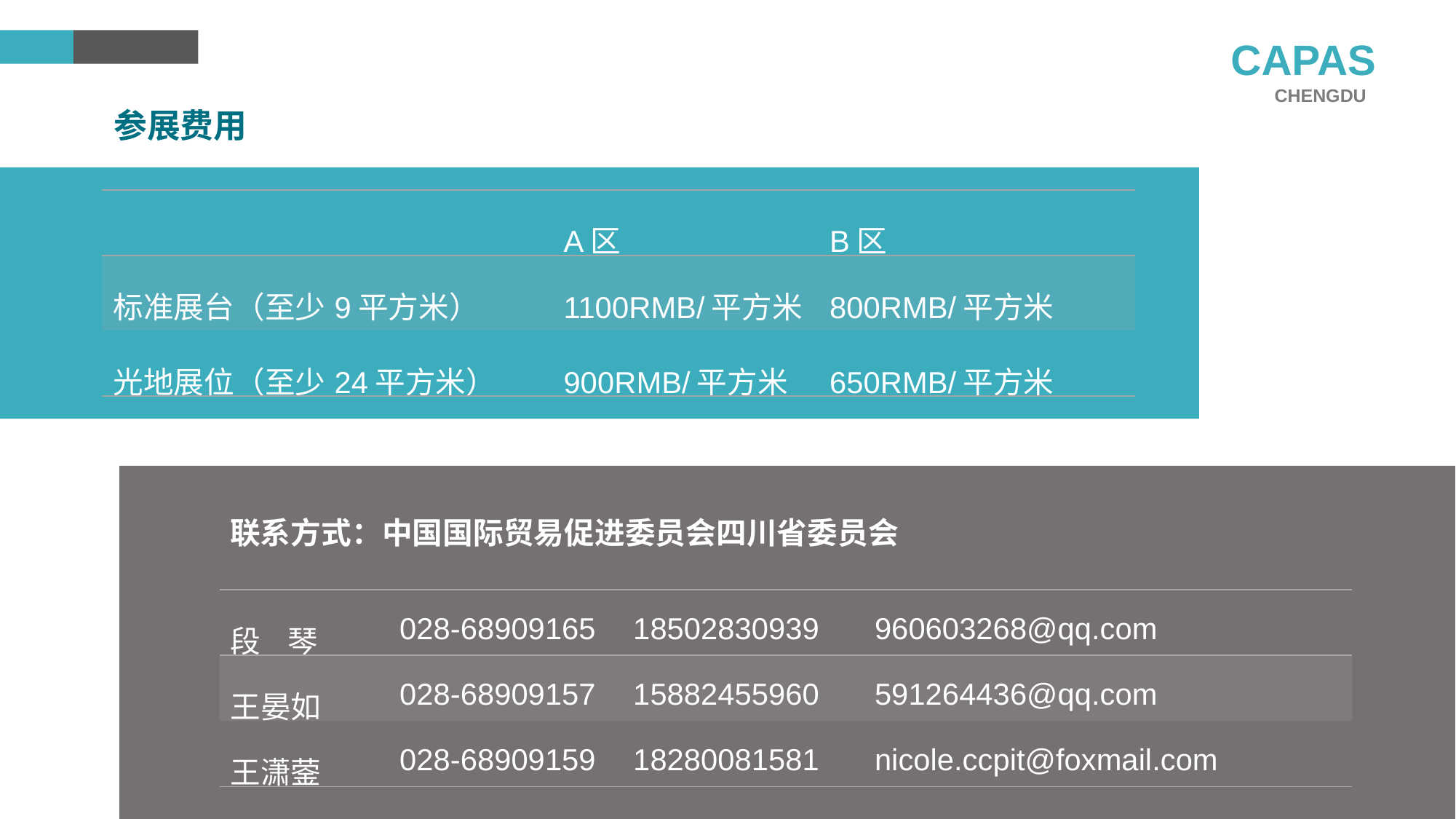

CAPAS
CHENGDU

参展费用

|  | A区 | B区 |
| --- | --- | --- |
| 标准展台（至少9平方米） | 1100RMB/平方米 | 800RMB/平方米 |
| 光地展位（至少24平方米） | 900RMB/平方米 | 650RMB/平方米 |

联系方式：中国国际贸易促进委员会四川省委员会
| 段 琴 | 028-68909165 | 18502830939 | 960603268@qq.com |
| --- | --- | --- | --- |
| 王晏如 | 028-68909157 | 15882455960 | 591264436@qq.com |
| 王潇蓥 | 028-68909159 | 18280081581 | nicole.ccpit@foxmail.com |